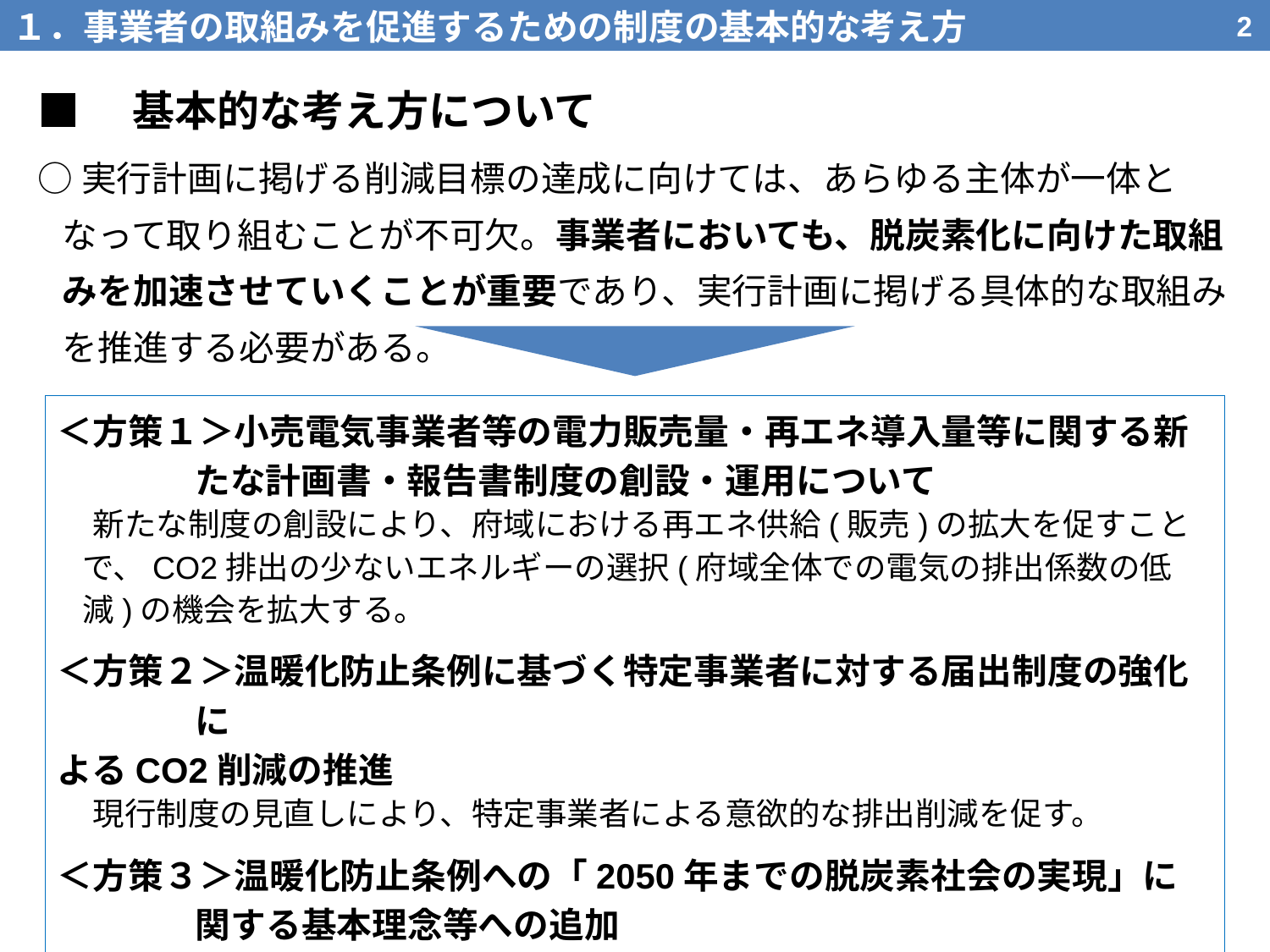

１．事業者の取組みを促進するための制度の基本的な考え方
2
■　基本的な考え方について
○実行計画に掲げる削減目標の達成に向けては、あらゆる主体が一体となって取り組むことが不可欠。事業者においても、脱炭素化に向けた取組みを加速させていくことが重要であり、実行計画に掲げる具体的な取組みを推進する必要がある。

＜方策１＞小売電気事業者等の電力販売量・再エネ導入量等に関する新たな計画書・報告書制度の創設・運用について
　新たな制度の創設により、府域における再エネ供給(販売)の拡大を促すことで、CO2排出の少ないエネルギーの選択(府域全体での電気の排出係数の低減)の機会を拡大する。

＜方策２＞温暖化防止条例に基づく特定事業者に対する届出制度の強化に
よるCO2削減の推進
　現行制度の見直しにより、特定事業者による意欲的な排出削減を促す。

＜方策３＞温暖化防止条例への「2050年までの脱炭素社会の実現」に関する基本理念等への追加
　府の施策の継続性を担保し、あらゆる主体が取り組むための意識改革・行動喚起を促す。